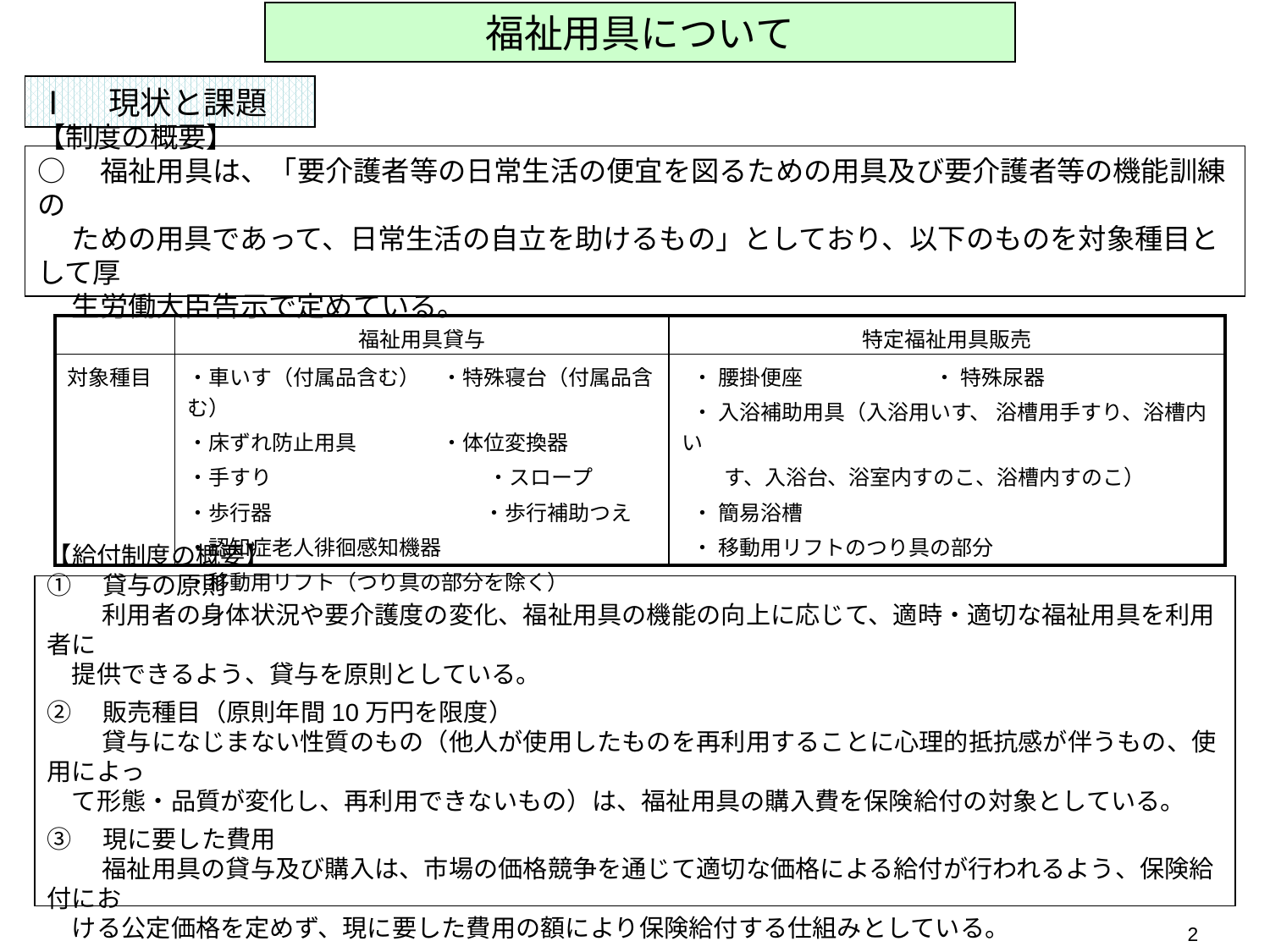

福祉用具について
Ⅰ　現状と課題
【制度の概要】
○　福祉用具は、「要介護者等の日常生活の便宜を図るための用具及び要介護者等の機能訓練の
　 ための用具であって、日常生活の自立を助けるもの」としており、以下のものを対象種目として厚
　 生労働大臣告示で定めている。
|  | 福祉用具貸与 | 特定福祉用具販売 |
| --- | --- | --- |
| 対象種目 | ・車いす（付属品含む）　・特殊寝台（付属品含む） ・床ずれ防止用具　　　　・体位変換器 ・手すり　　　　　　　　　　 ・スロープ ・歩行器　　　　　　　　　　・歩行補助つえ ・認知症老人徘徊感知機器 ・移動用リフト（つり具の部分を除く） | ・ 腰掛便座　　　　　　 ・ 特殊尿器 ・ 入浴補助用具（入浴用いす、 浴槽用手すり、浴槽内い 　　す、入浴台、浴室内すのこ、浴槽内すのこ） ・ 簡易浴槽 ・ 移動用リフトのつり具の部分 |
【給付制度の概要】
①　貸与の原則
　 　利用者の身体状況や要介護度の変化、福祉用具の機能の向上に応じて、適時・適切な福祉用具を利用者に
　提供できるよう、貸与を原則としている。

②　販売種目（原則年間10万円を限度）
　　 貸与になじまない性質のもの（他人が使用したものを再利用することに心理的抵抗感が伴うもの、使用によっ
　て形態・品質が変化し、再利用できないもの）は、福祉用具の購入費を保険給付の対象としている。

③　現に要した費用
　　 福祉用具の貸与及び購入は、市場の価格競争を通じて適切な価格による給付が行われるよう、保険給付にお
　ける公定価格を定めず、現に要した費用の額により保険給付する仕組みとしている。
2